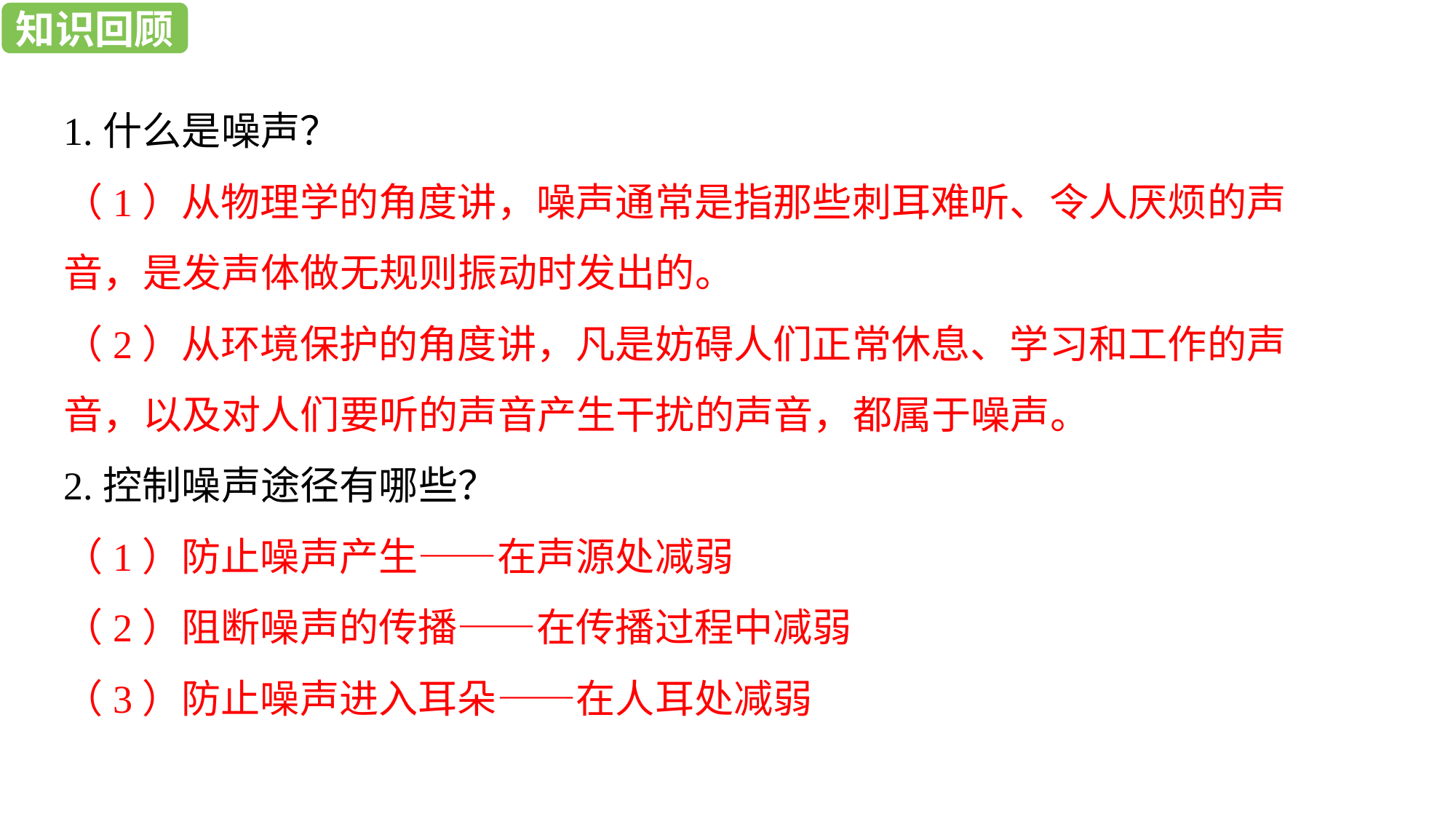

学习目标
知识回顾
1.什么是噪声？
（1）从物理学的角度讲，噪声通常是指那些刺耳难听、令人厌烦的声音，是发声体做无规则振动时发出的。
（2）从环境保护的角度讲，凡是妨碍人们正常休息、学习和工作的声音，以及对人们要听的声音产生干扰的声音，都属于噪声。
2.控制噪声途径有哪些？
（1）防止噪声产生——在声源处减弱
（2）阻断噪声的传播——在传播过程中减弱
（3）防止噪声进入耳朵——在人耳处减弱